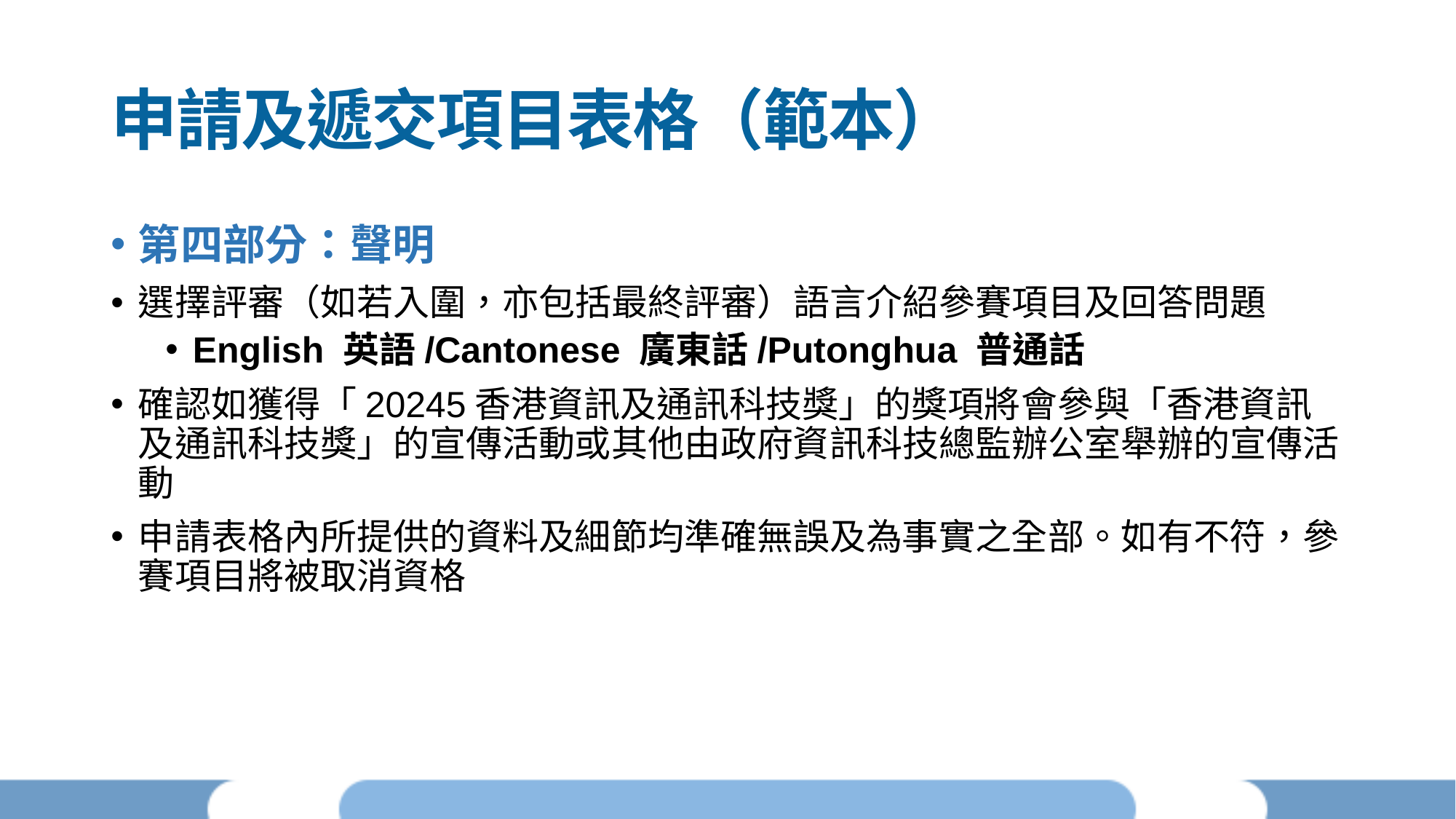

# 申請及遞交項目表格（範本）
第四部分：聲明
選擇評審（如若入圍，亦包括最終評審）語言介紹參賽項目及回答問題
English 英語/Cantonese 廣東話/Putonghua 普通話
確認如獲得「20245香港資訊及通訊科技獎」的獎項將會參與「香港資訊及通訊科技獎」的宣傳活動或其他由政府資訊科技總監辦公室舉辦的宣傳活動
申請表格內所提供的資料及細節均準確無誤及為事實之全部。如有不符，參賽項目將被取消資格